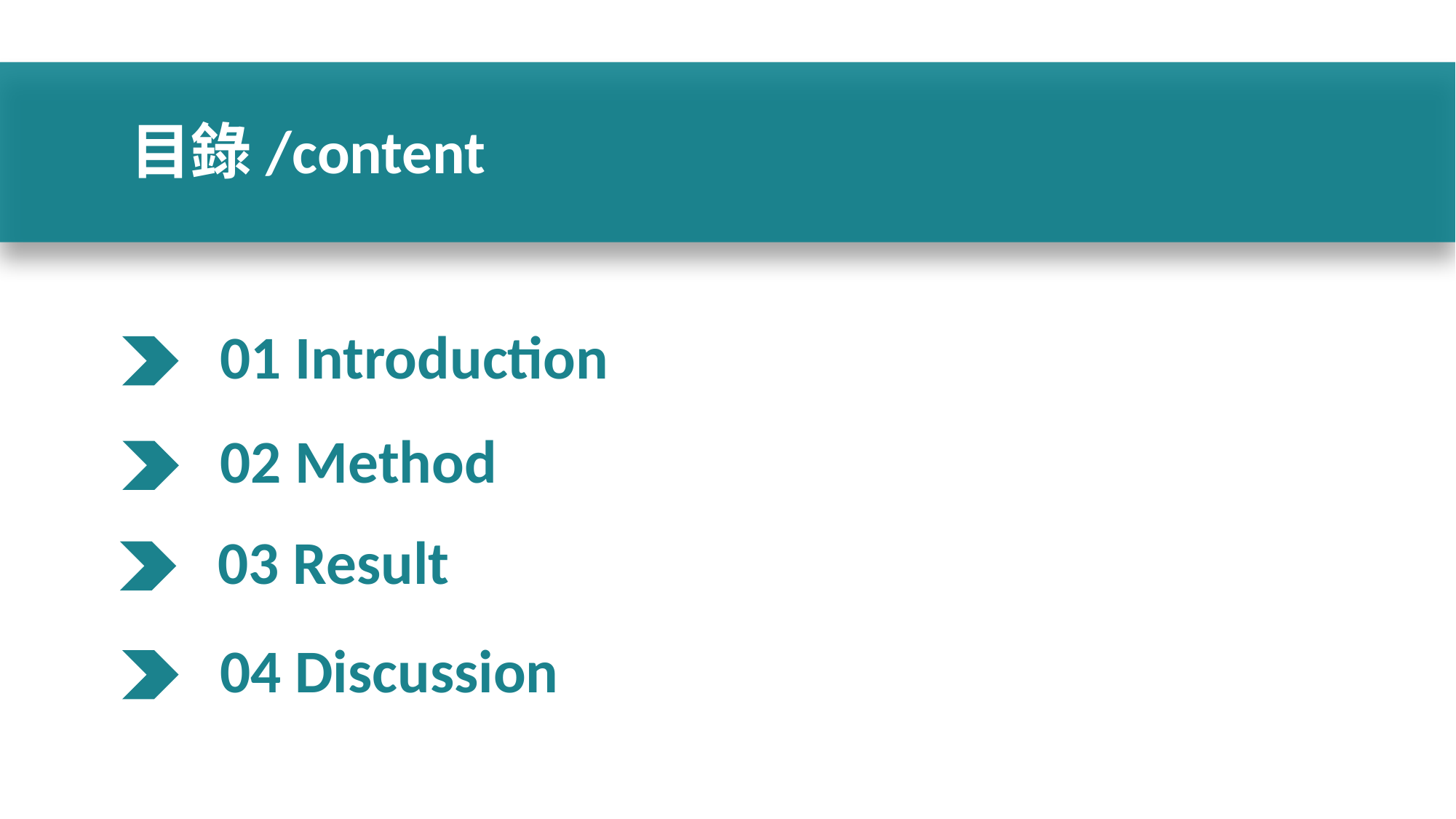

目錄/content
01 Introduction

02 Method

03 Result

04 Discussion